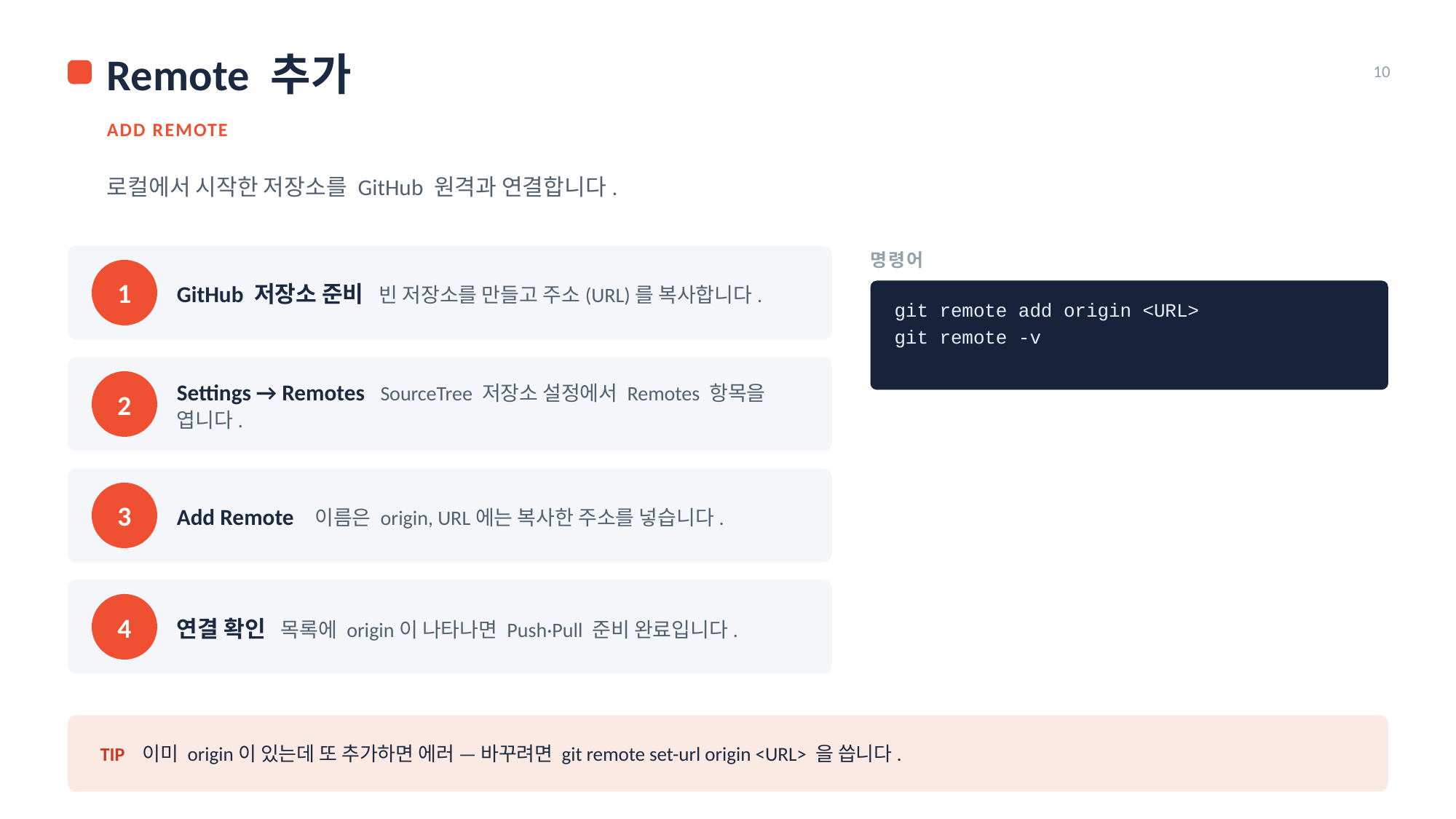

Remote 추가
10

ADD REMOTE
로컬에서 시작한 저장소를 GitHub 원격과 연결합니다.
명령어

GitHub 저장소 준비   빈 저장소를 만들고 주소(URL)를 복사합니다.

1

git remote add origin <URL>
git remote -v

Settings → Remotes   SourceTree 저장소 설정에서 Remotes 항목을 엽니다.

2

Add Remote   이름은 origin, URL에는 복사한 주소를 넣습니다.

3

연결 확인   목록에 origin이 나타나면 Push·Pull 준비 완료입니다.

4

TIP   이미 origin이 있는데 또 추가하면 에러 — 바꾸려면 git remote set-url origin <URL> 을 씁니다.